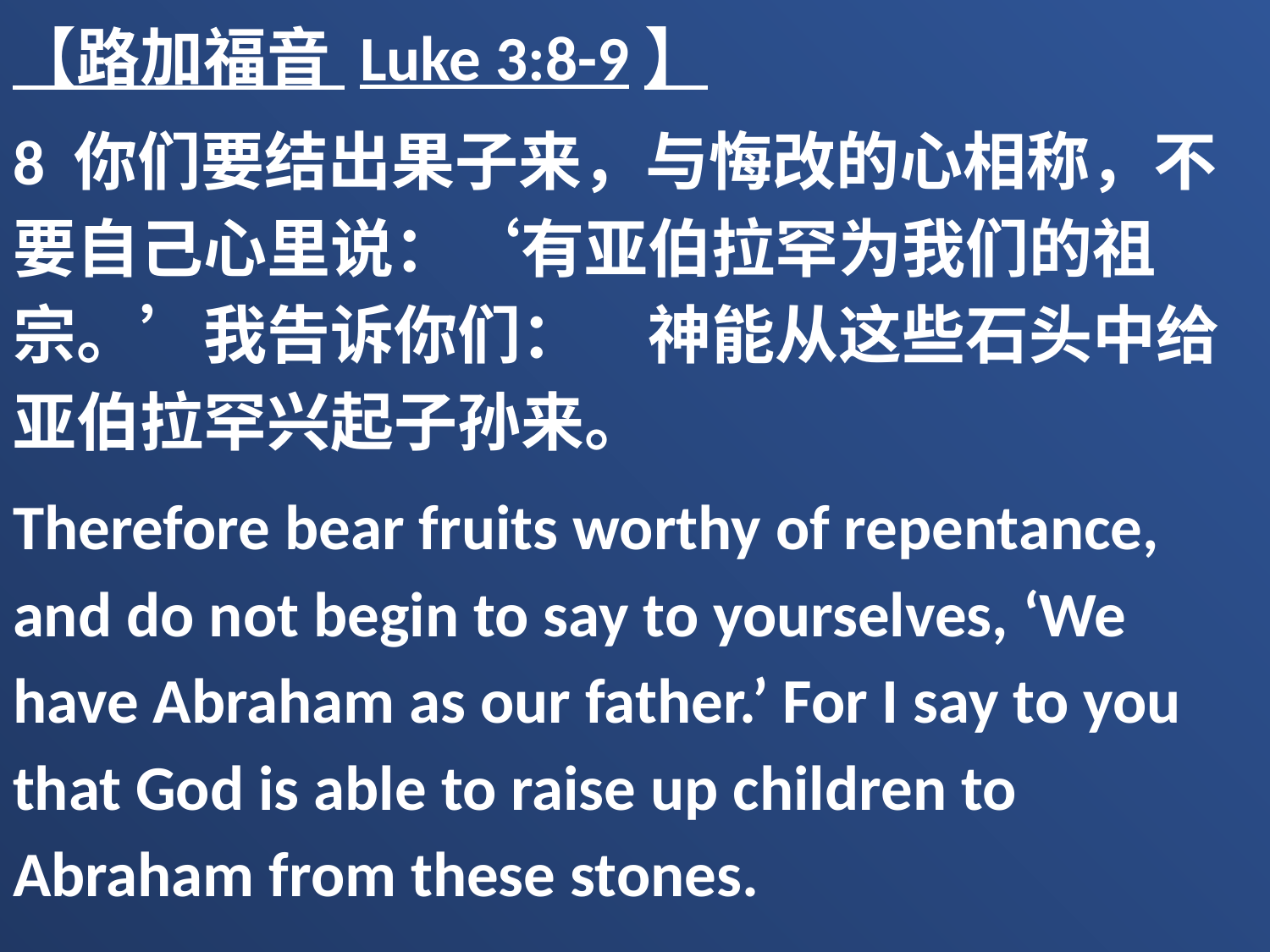

【路加福音 Luke 3:8-9】
8 你们要结出果子来，与悔改的心相称，不要自己心里说：‘有亚伯拉罕为我们的祖宗。’我告诉你们：　神能从这些石头中给亚伯拉罕兴起子孙来。
Therefore bear fruits worthy of repentance, and do not begin to say to yourselves, ‘We have Abraham as our father.’ For I say to you that God is able to raise up children to Abraham from these stones.